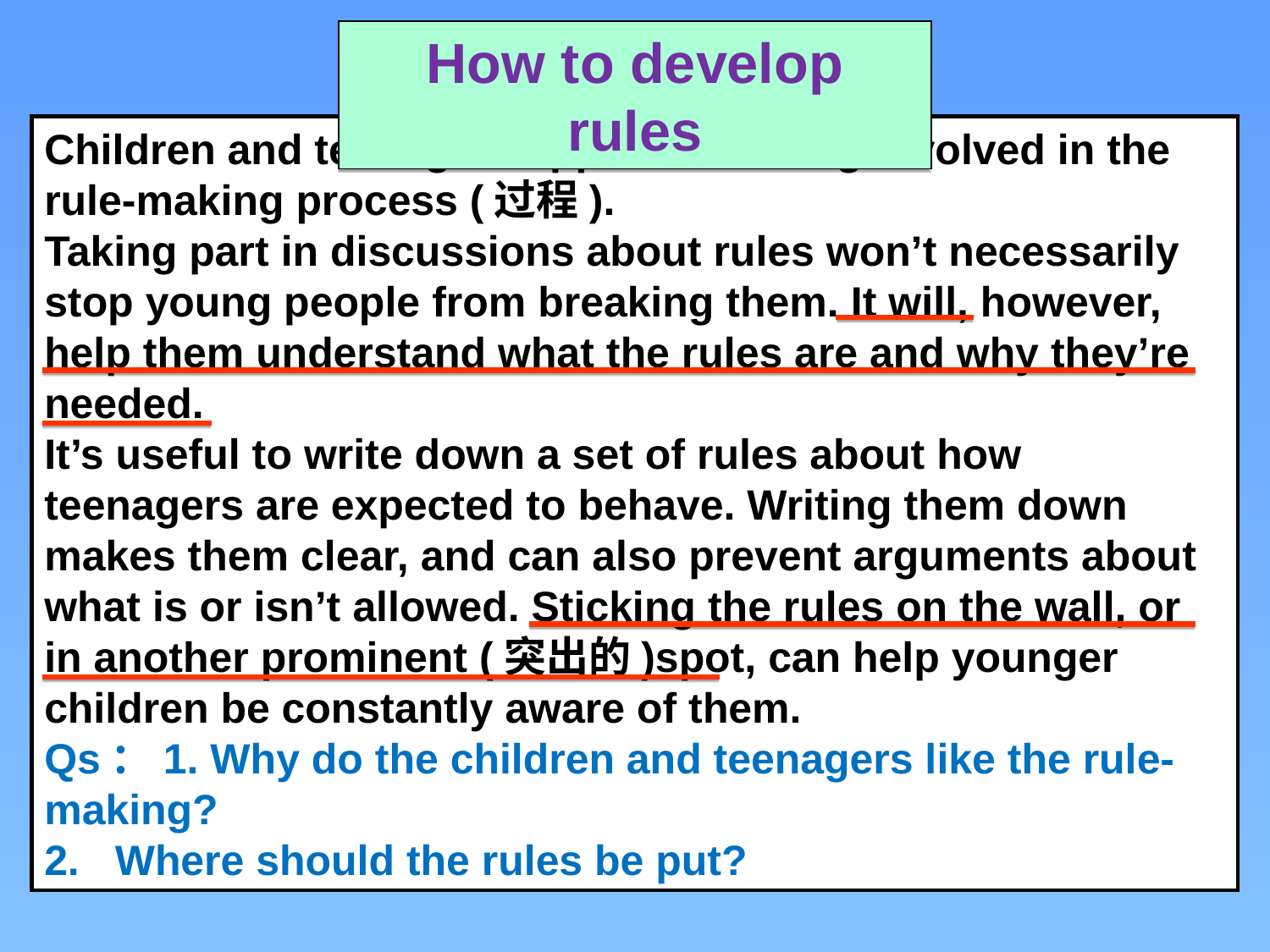

How to develop rules
Children and teenagers appreciate being involved in the rule-making process (过程).
Taking part in discussions about rules won’t necessarily stop young people from breaking them. It will, however, help them understand what the rules are and why they’re needed.
It’s useful to write down a set of rules about how teenagers are expected to behave. Writing them down makes them clear, and can also prevent arguments about what is or isn’t allowed. Sticking the rules on the wall, or in another prominent (突出的)spot, can help younger children be constantly aware of them.
Qs：1. Why do the children and teenagers like the rule- making?
2.   Where should the rules be put?